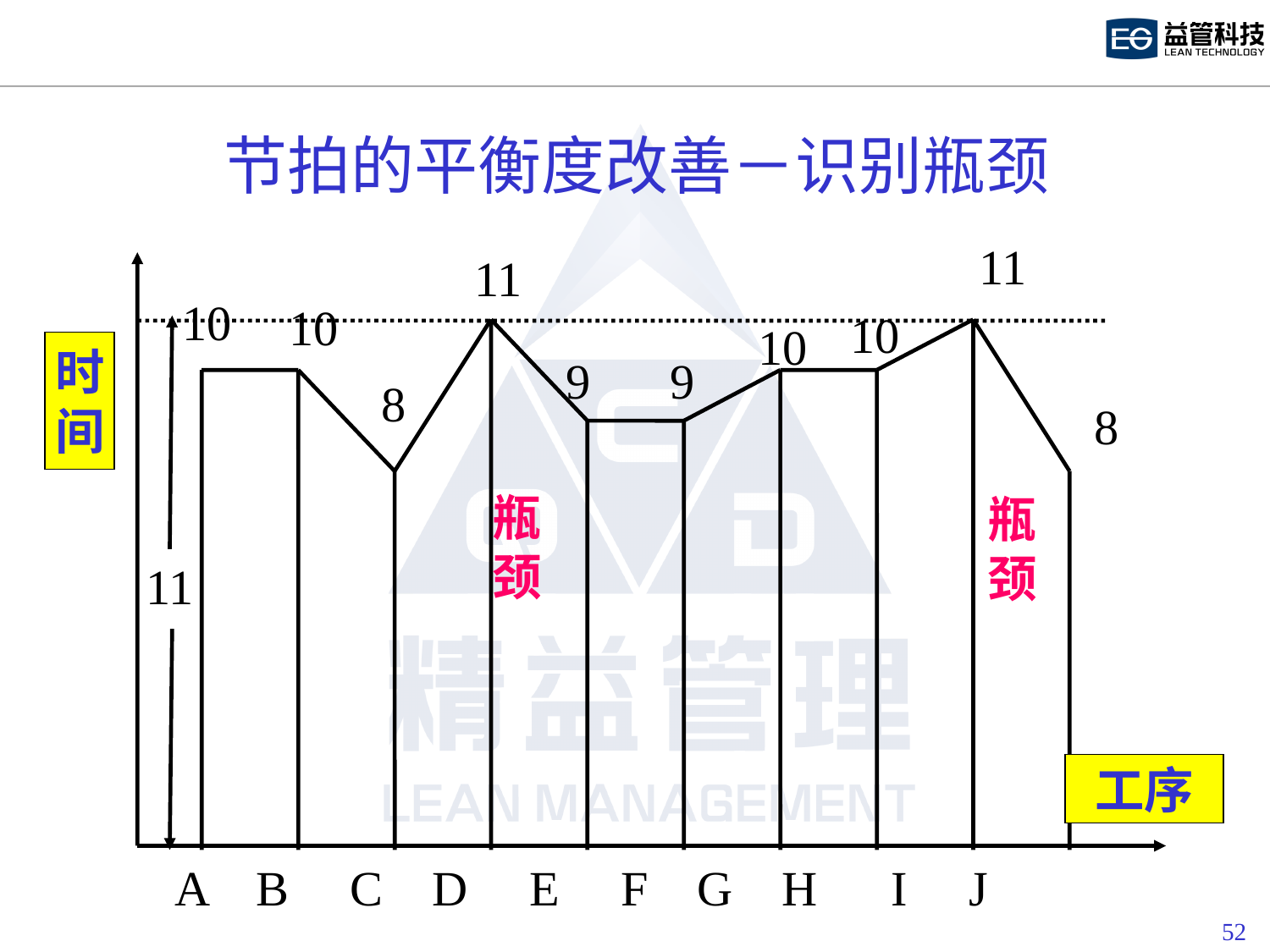

# 节拍的平衡度改善－识别瓶颈
11

11

10
10
10
10

时
间
9
9
8

8

瓶
颈
瓶
颈
11

工序

  A    B     C    D     E     F    G    H      I     J